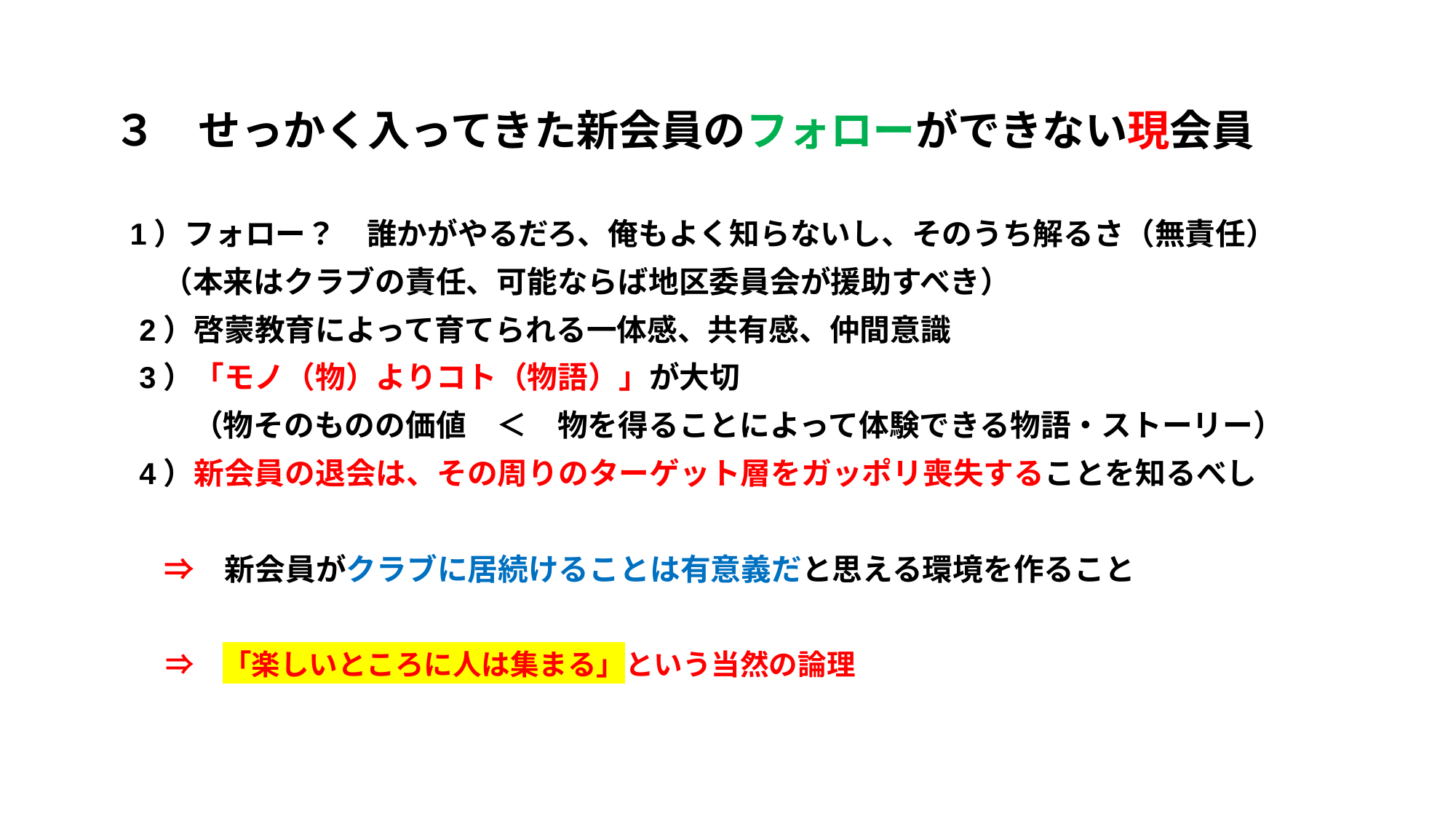

３　せっかく入ってきた新会員のフォローができない現会員

       1）フォロー？　誰かがやるだろ、俺もよく知らないし、そのうち解るさ（無責任）
　　　（本来はクラブの責任、可能ならば地区委員会が援助すべき）
　　2）啓蒙教育によって育てられる一体感、共有感、仲間意識
　　3）「モノ（物）よりコト（物語）」が大切
　　　　（物そのものの価値　＜　物を得ることによって体験できる物語・ストーリー）
　　4）新会員の退会は、その周りのターゲット層をガッポリ喪失することを知るべし

　         ⇒　新会員がクラブに居続けることは有意義だと思える環境を作ること

　          ⇒　「楽しいところに人は集まる」という当然の論理